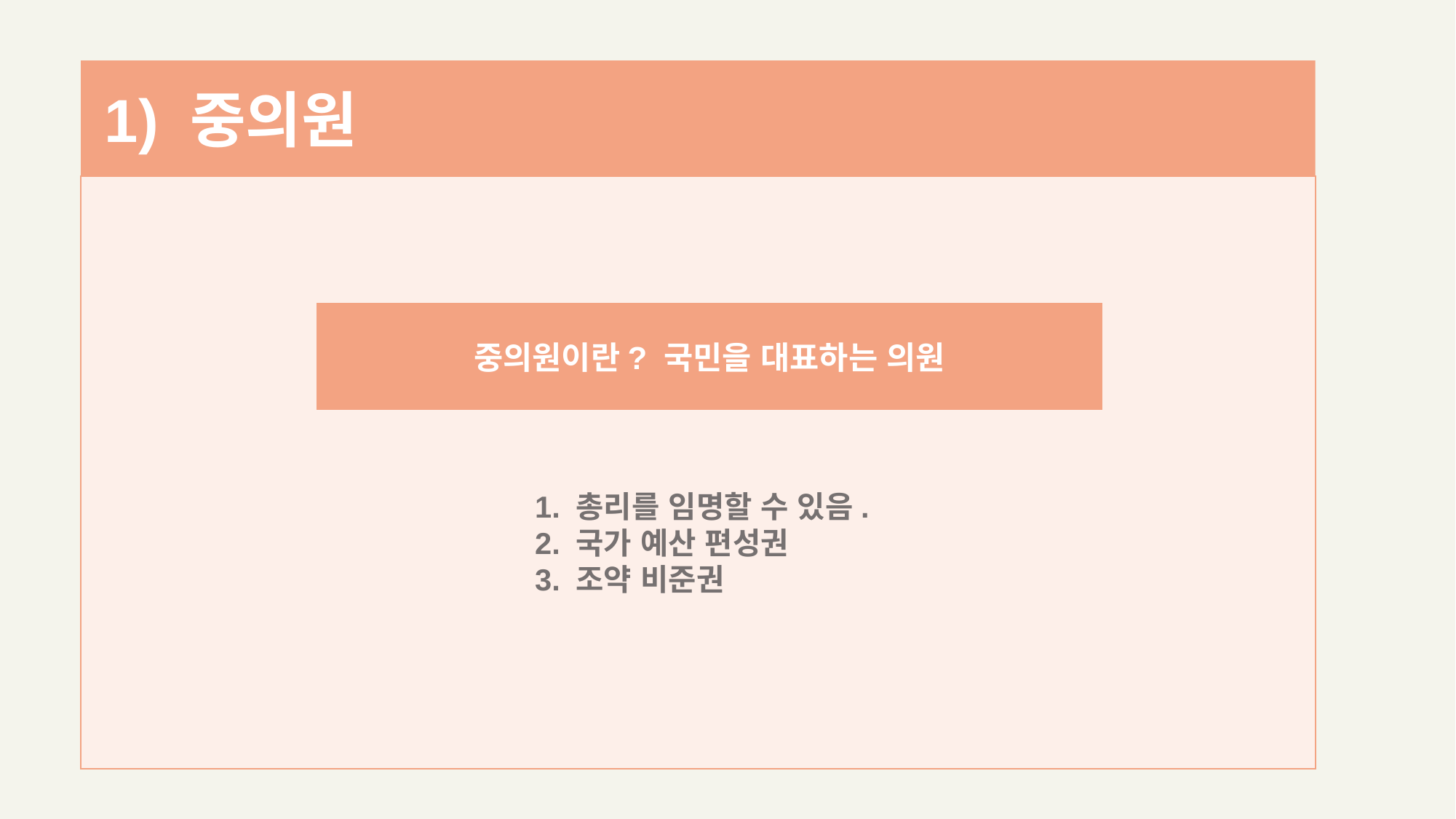

1) 중의원

                                                     1. 총리를 임명할 수 있음.
                                                     2. 국가 예산 편성권
                                                     3. 조약 비준권
중의원이란? 국민을 대표하는 의원